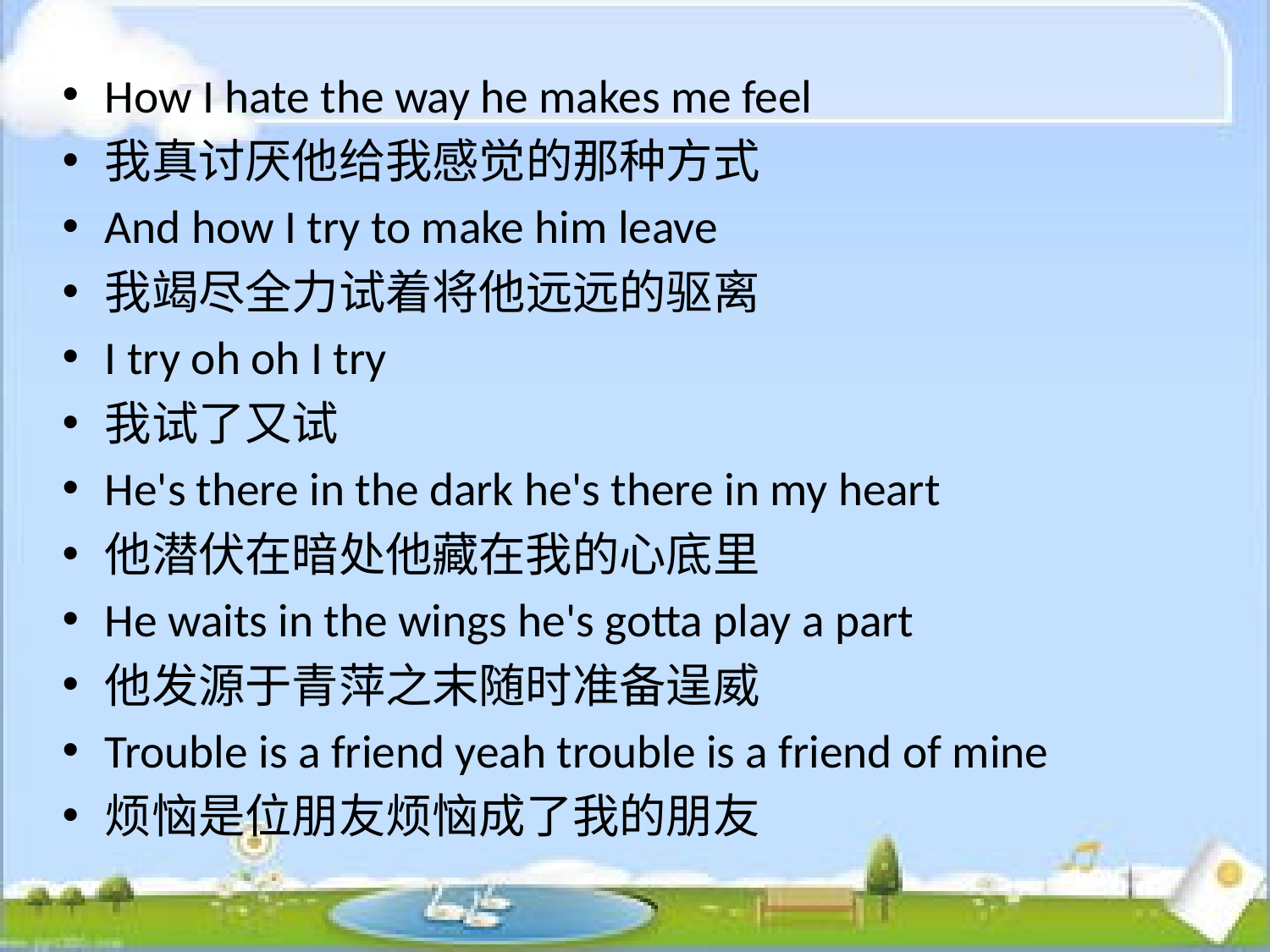

How I hate the way he makes me feel
我真讨厌他给我感觉的那种方式
And how I try to make him leave
我竭尽全力试着将他远远的驱离
I try oh oh I try
我试了又试
He's there in the dark he's there in my heart
他潜伏在暗处他藏在我的心底里
He waits in the wings he's gotta play a part
他发源于青萍之末随时准备逞威
Trouble is a friend yeah trouble is a friend of mine
烦恼是位朋友烦恼成了我的朋友